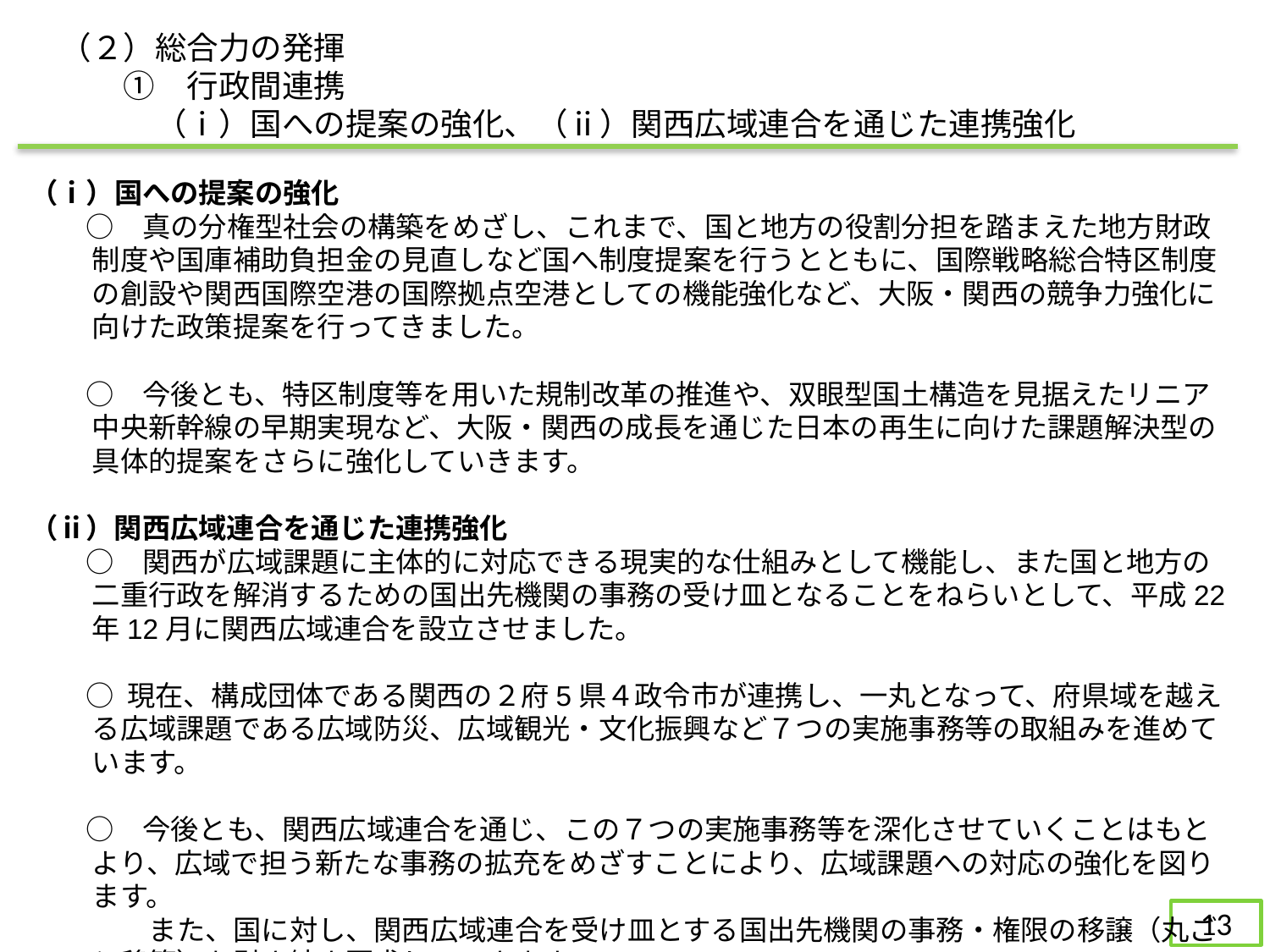

（２）総合力の発揮
　　①　行政間連携
　　　（ⅰ）国への提案の強化、（ⅱ）関西広域連合を通じた連携強化

（ⅰ）国への提案の強化
　　○　真の分権型社会の構築をめざし、これまで、国と地方の役割分担を踏まえた地方財政制度や国庫補助負担金の見直しなど国へ制度提案を行うとともに、国際戦略総合特区制度の創設や関西国際空港の国際拠点空港としての機能強化など、大阪・関西の競争力強化に向けた政策提案を行ってきました。

　　○　今後とも、特区制度等を用いた規制改革の推進や、双眼型国土構造を見据えたリニア中央新幹線の早期実現など、大阪・関西の成長を通じた日本の再生に向けた課題解決型の具体的提案をさらに強化していきます。

（ⅱ）関西広域連合を通じた連携強化
　　○　関西が広域課題に主体的に対応できる現実的な仕組みとして機能し、また国と地方の二重行政を解消するための国出先機関の事務の受け皿となることをねらいとして、平成22年12月に関西広域連合を設立させました。

　　○  現在、構成団体である関西の２府5県４政令市が連携し、一丸となって、府県域を越える広域課題である広域防災、広域観光・文化振興など７つの実施事務等の取組みを進めています。

　　○　今後とも、関西広域連合を通じ、この７つの実施事務等を深化させていくことはもとより、広域で担う新たな事務の拡充をめざすことにより、広域課題への対応の強化を図ります。
　　　 　また、国に対し、関西広域連合を受け皿とする国出先機関の事務・権限の移譲（丸ごと移管）を引き続き要求していきます。
13